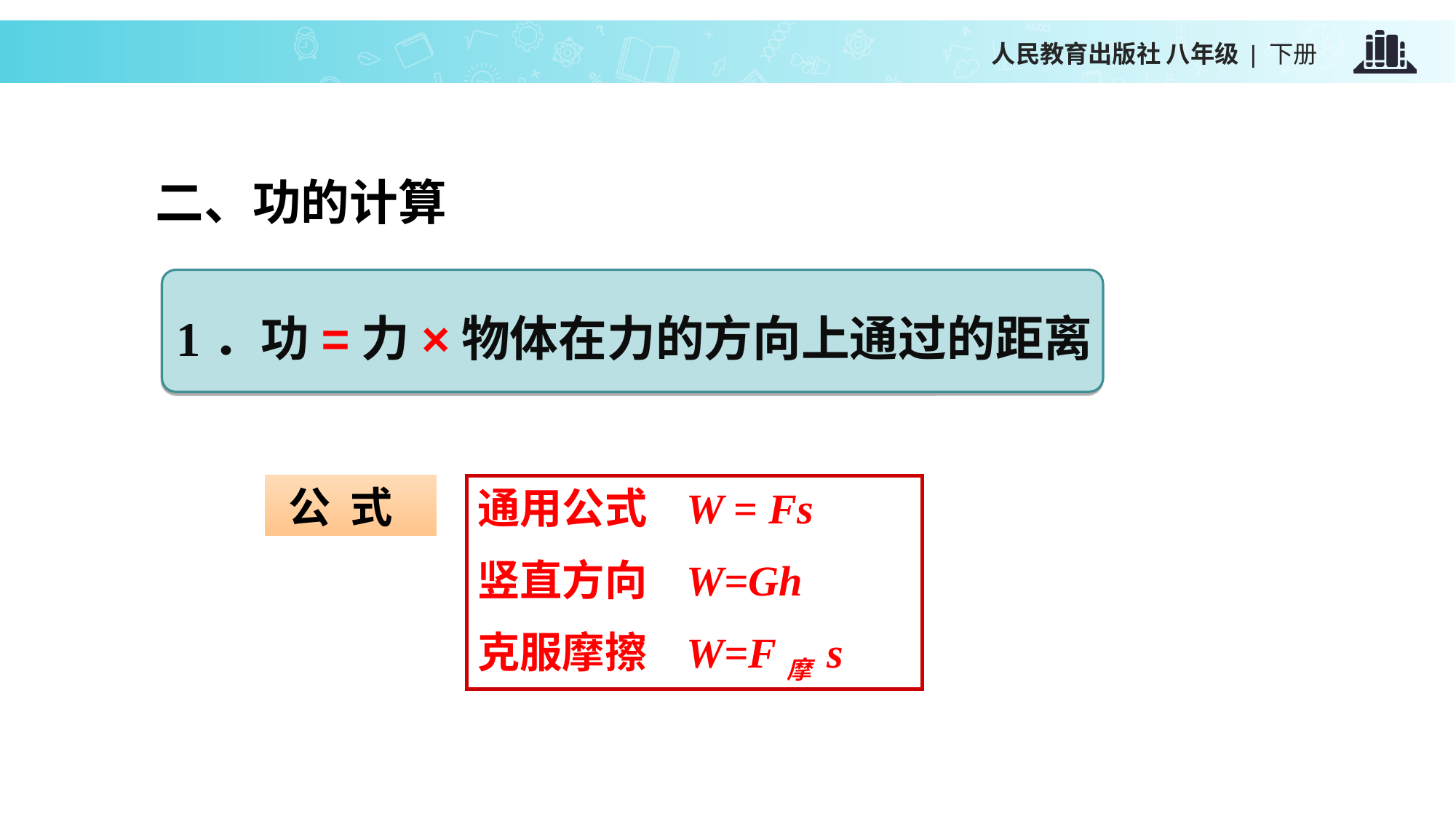

二、功的计算
1．功=力×物体在力的方向上通过的距离
公  式

通用公式   W = Fs
竖直方向   W=Gh
克服摩擦   W=F摩 s